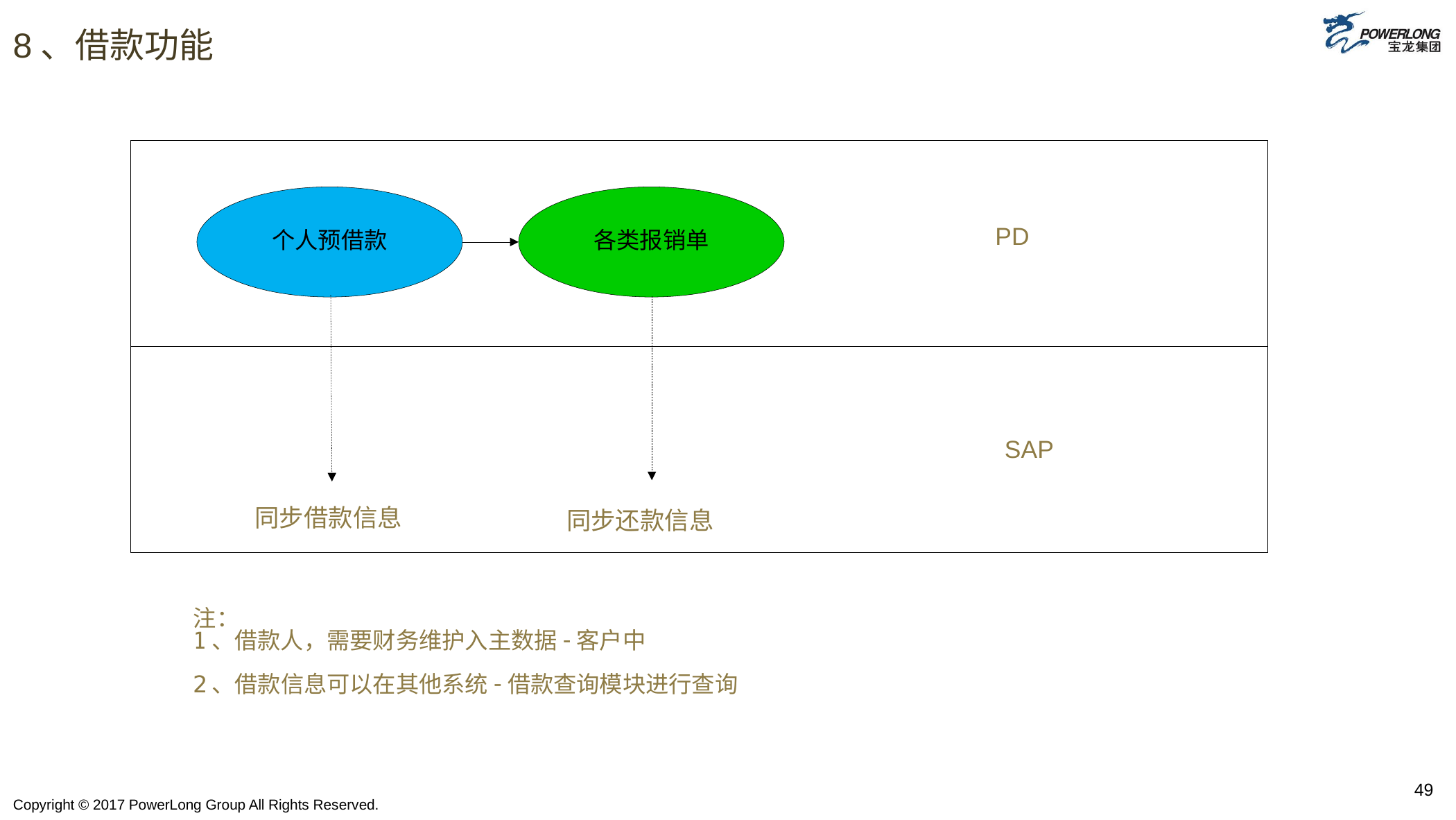

# 8、借款功能

个人预借款
各类报销单
PD

SAP
同步借款信息
同步还款信息
注：
1、借款人，需要财务维护入主数据-客户中

2、借款信息可以在其他系统-借款查询模块进行查询